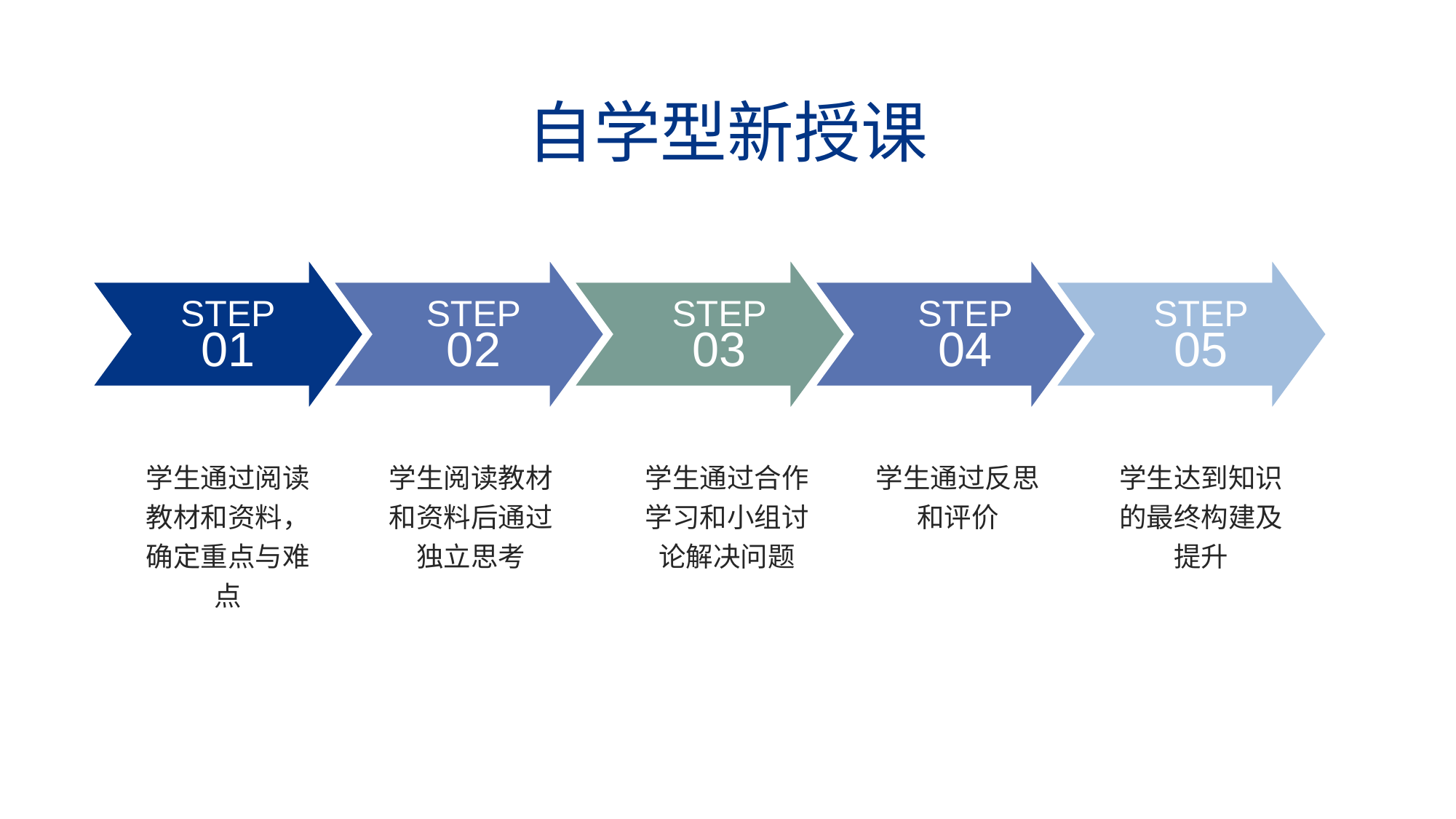

自学型新授课

STEP
01
STEP
02
STEP
03
STEP
04
STEP
05
学生通过阅读教材和资料，确定重点与难点
学生阅读教材和资料后通过独立思考
学生通过合作学习和小组讨论解决问题
学生通过反思和评价
学生达到知识的最终构建及提升